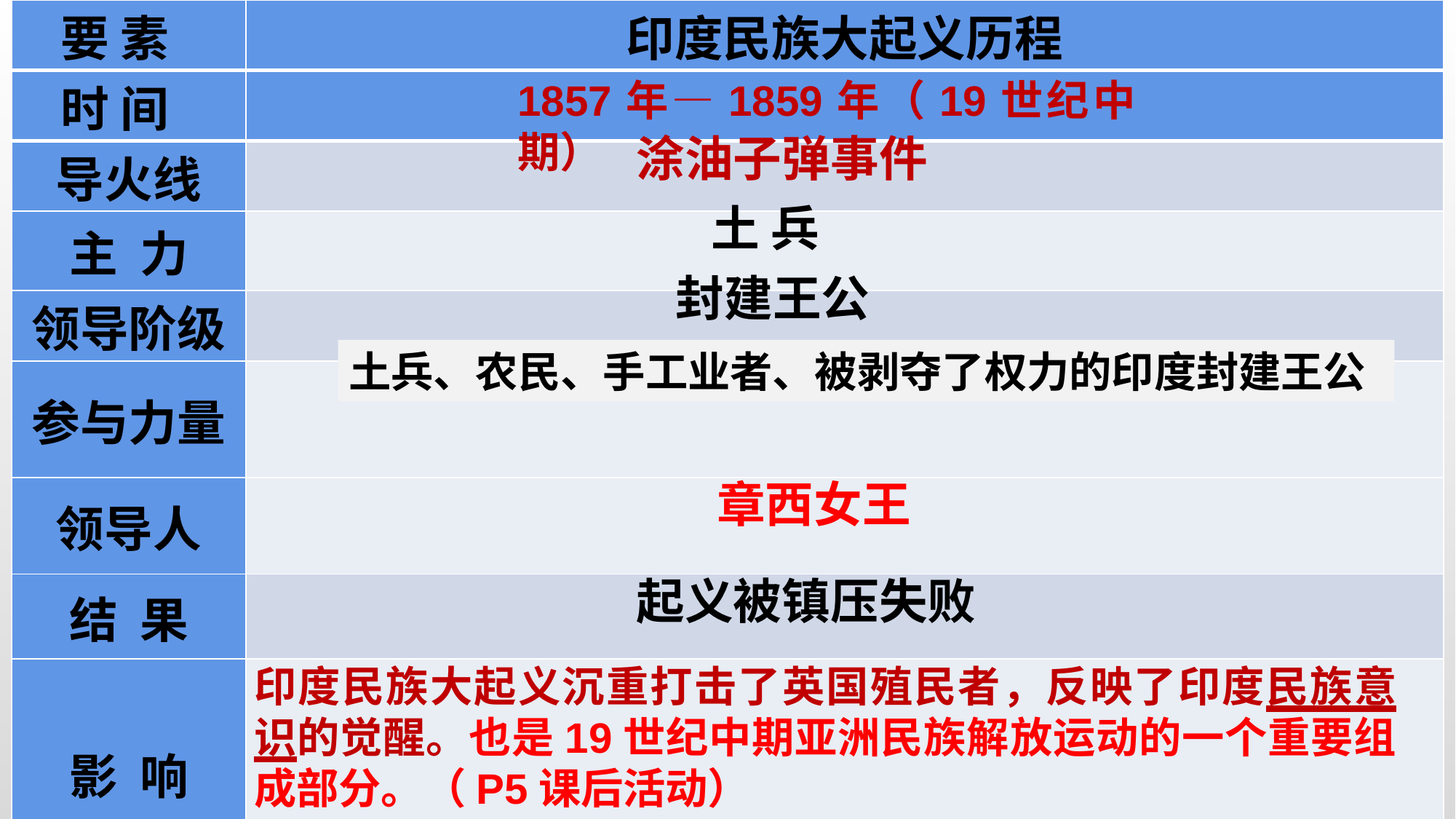

| 要 素 | 印度民族大起义历程 |
| --- | --- |
| 时 间 |  |
| 导火线 |  |
| 主 力 |  |
| 领导阶级 |  |
| 参与力量 |  |
| 领导人 |  |
| 结 果 |  |
| 影 响 |  |
1857年—1859年（19世纪中期）
涂油子弹事件
土 兵
封建王公
土兵、农民、手工业者、被剥夺了权力的印度封建王公
章西女王
起义被镇压失败
印度民族大起义沉重打击了英国殖民者，反映了印度民族意识的觉醒。也是19世纪中期亚洲民族解放运动的一个重要组成部分。（P5课后活动）